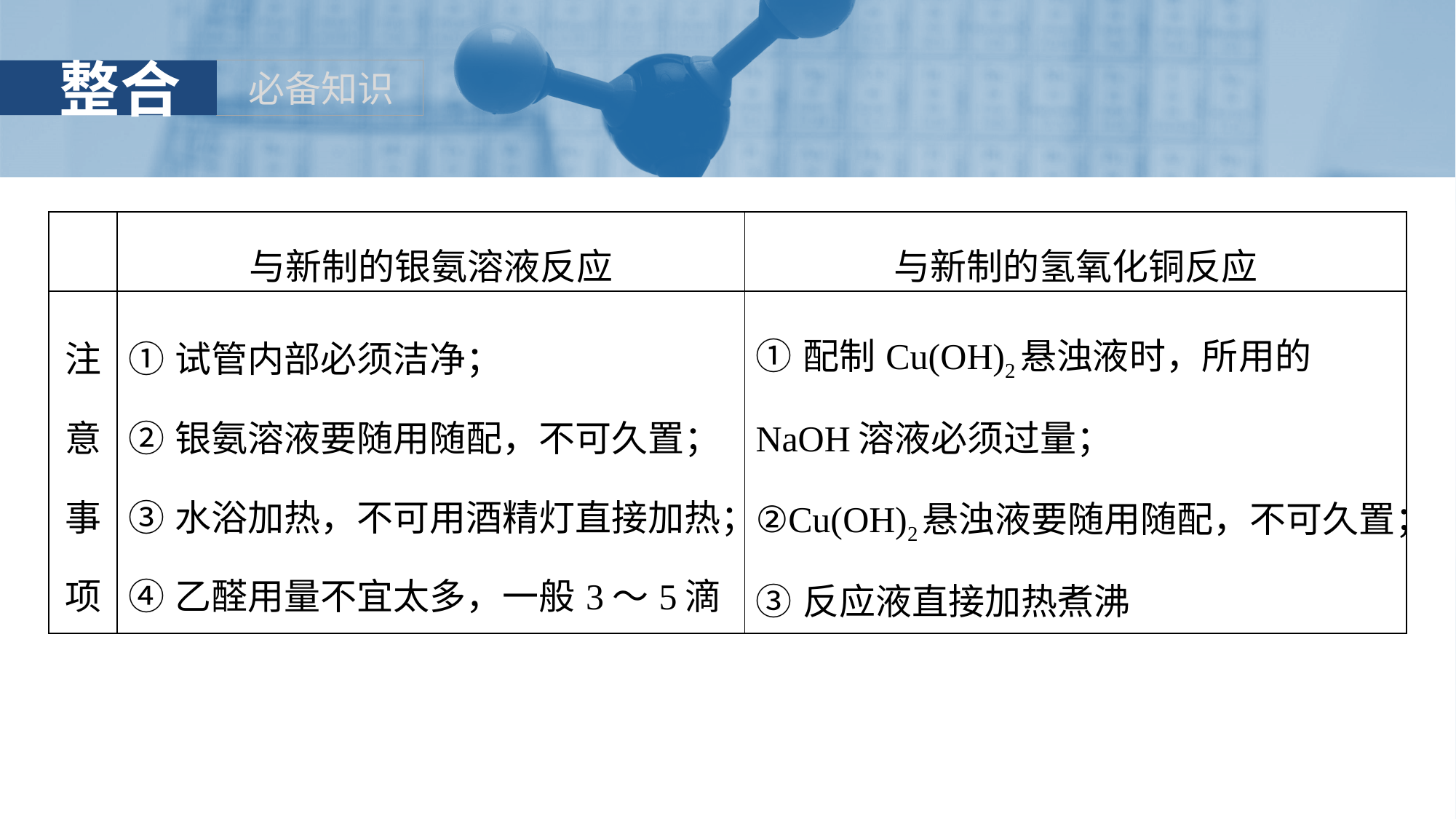

|  | 与新制的银氨溶液反应 | 与新制的氢氧化铜反应 |
| --- | --- | --- |
| 注意事项 | ①试管内部必须洁净； ②银氨溶液要随用随配，不可久置； ③水浴加热，不可用酒精灯直接加热； ④乙醛用量不宜太多，一般3～5滴 | ①配制Cu(OH)2悬浊液时，所用的NaOH溶液必须过量； ②Cu(OH)2悬浊液要随用随配，不可久置； ③反应液直接加热煮沸 |